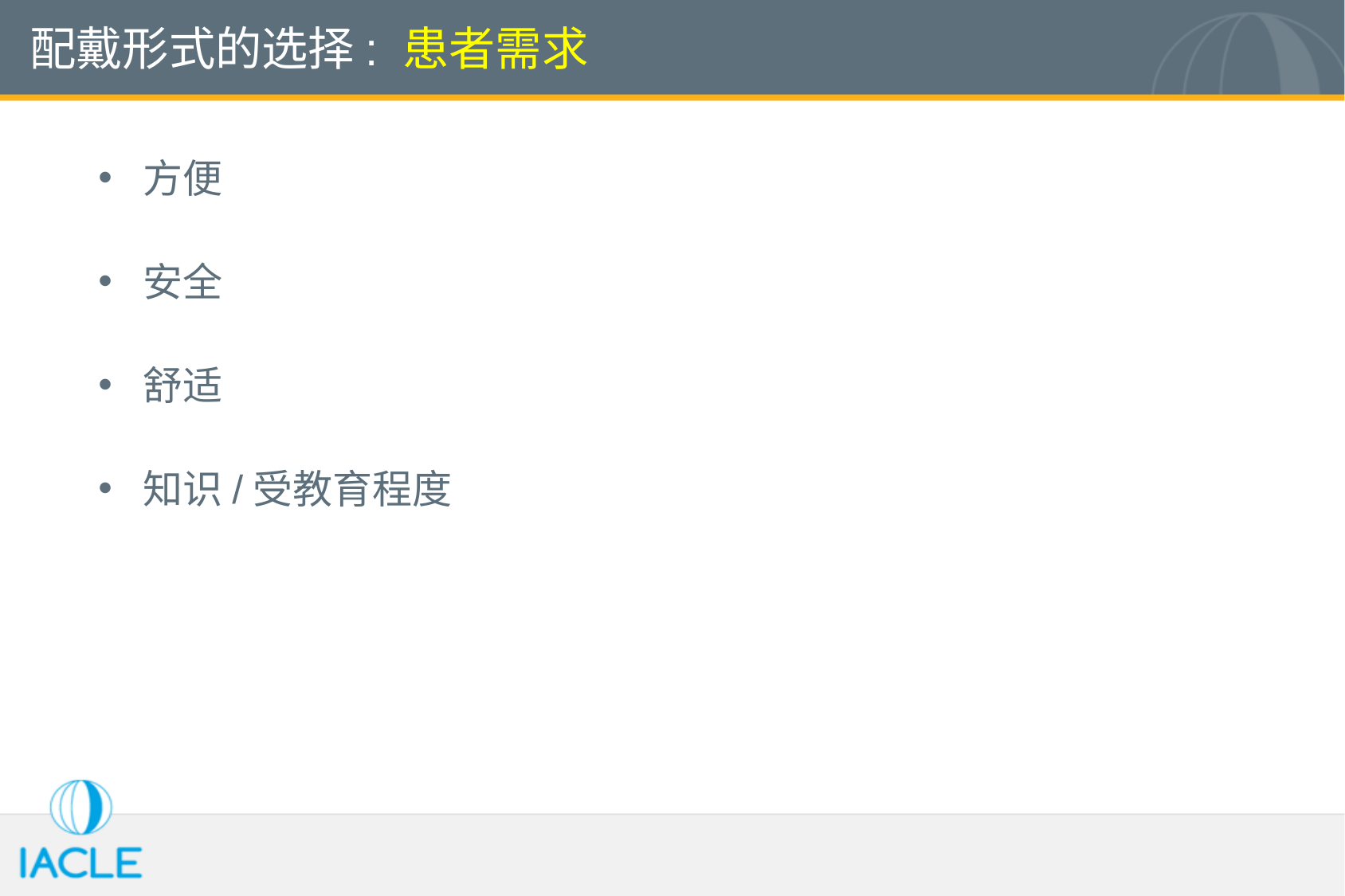

# 配戴形式的选择: 患者需求
方便
安全
舒适
知识/受教育程度